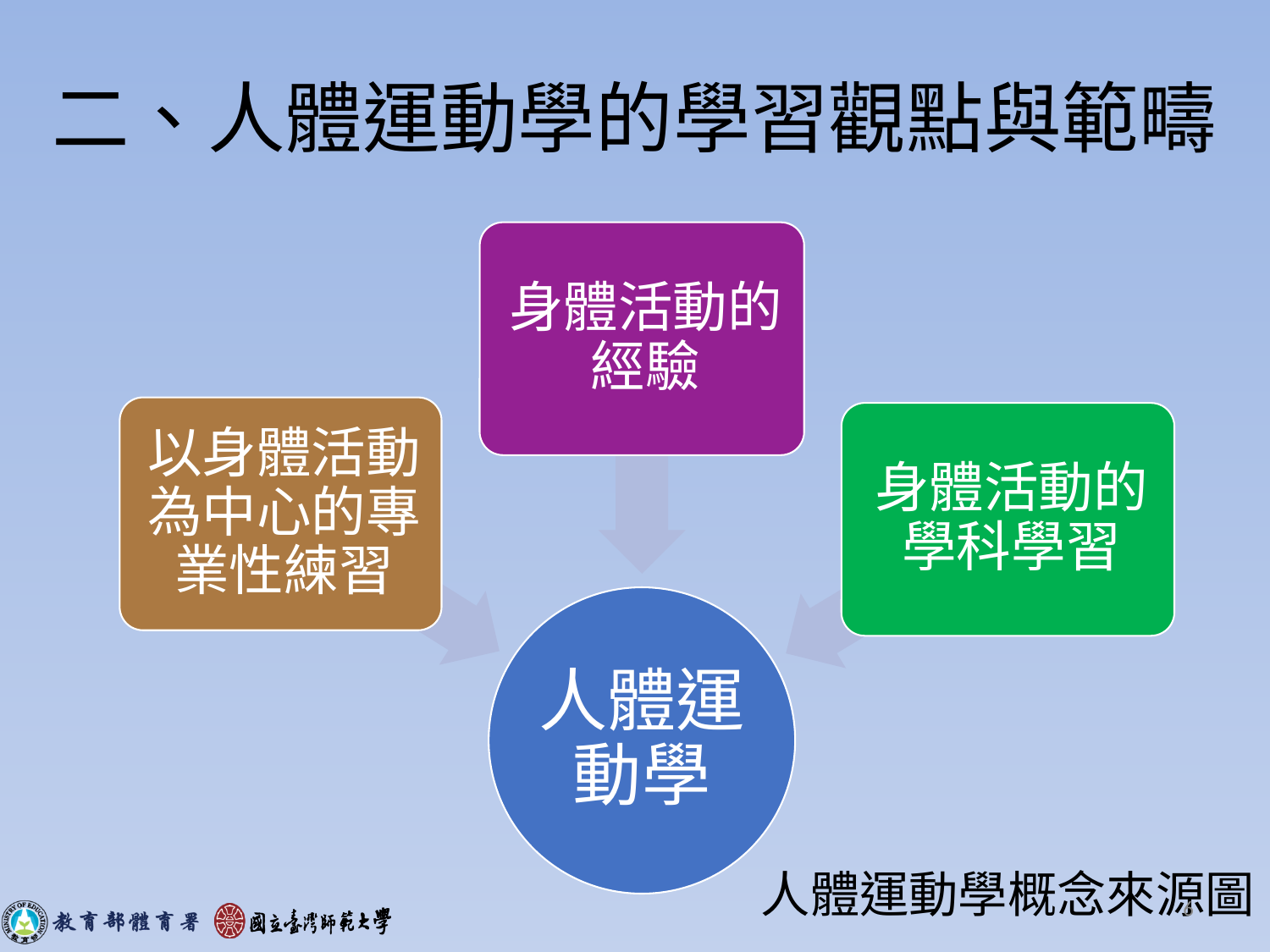

# 二、人體運動學的學習觀點與範疇
人體運動學
以身體活動為中心的專業性練習
身體活動的經驗
身體活動的學科學習
人體運動學概念來源圖
6